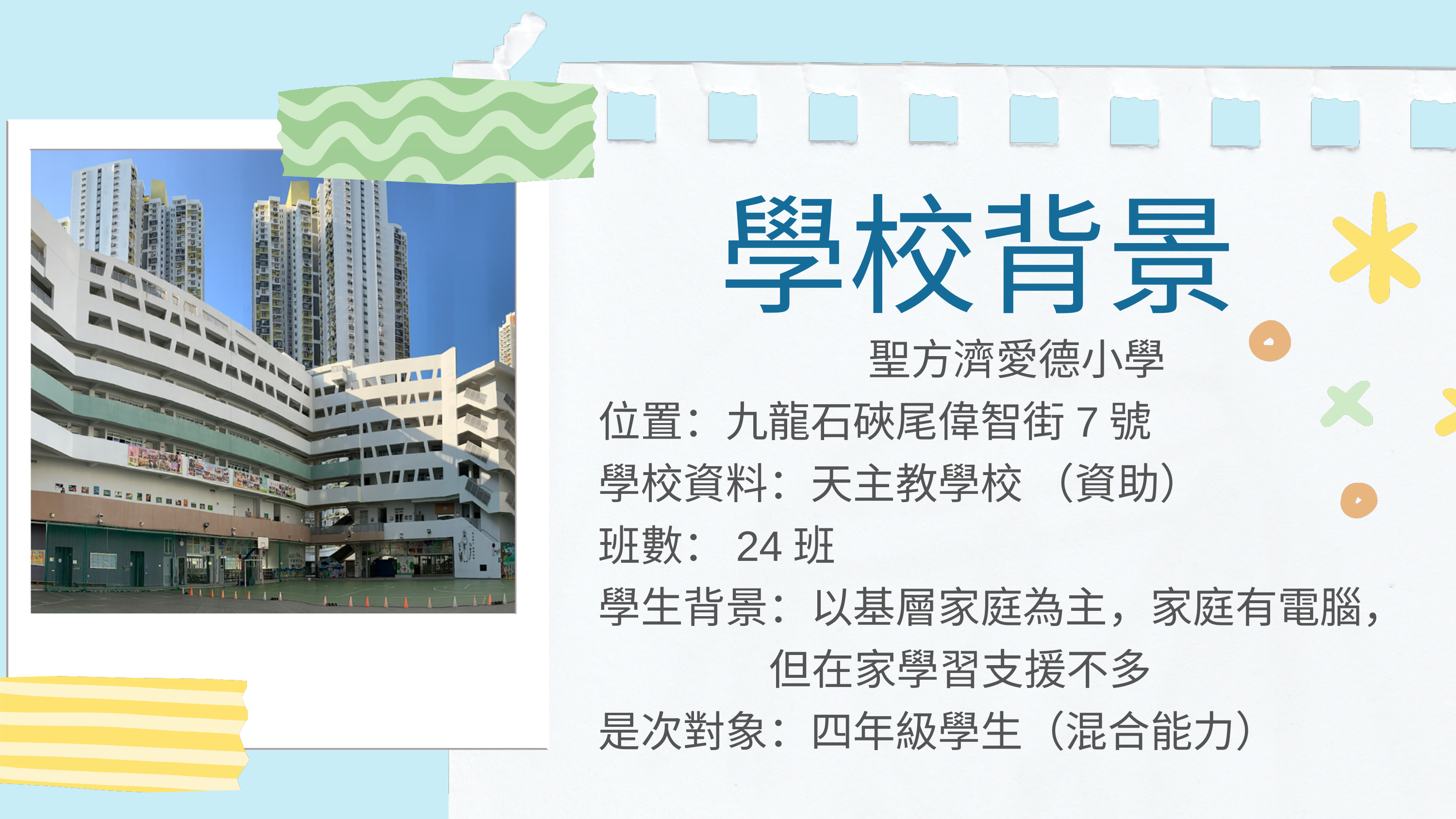

學校背景

聖方濟愛德小學
位置：九龍石硤尾偉智街7號
學校資料：天主教學校 （資助）
班數：24班
學生背景：以基層家庭為主，家庭有電腦，
                 但在家學習支援不多
是次對象：四年級學生（混合能力）